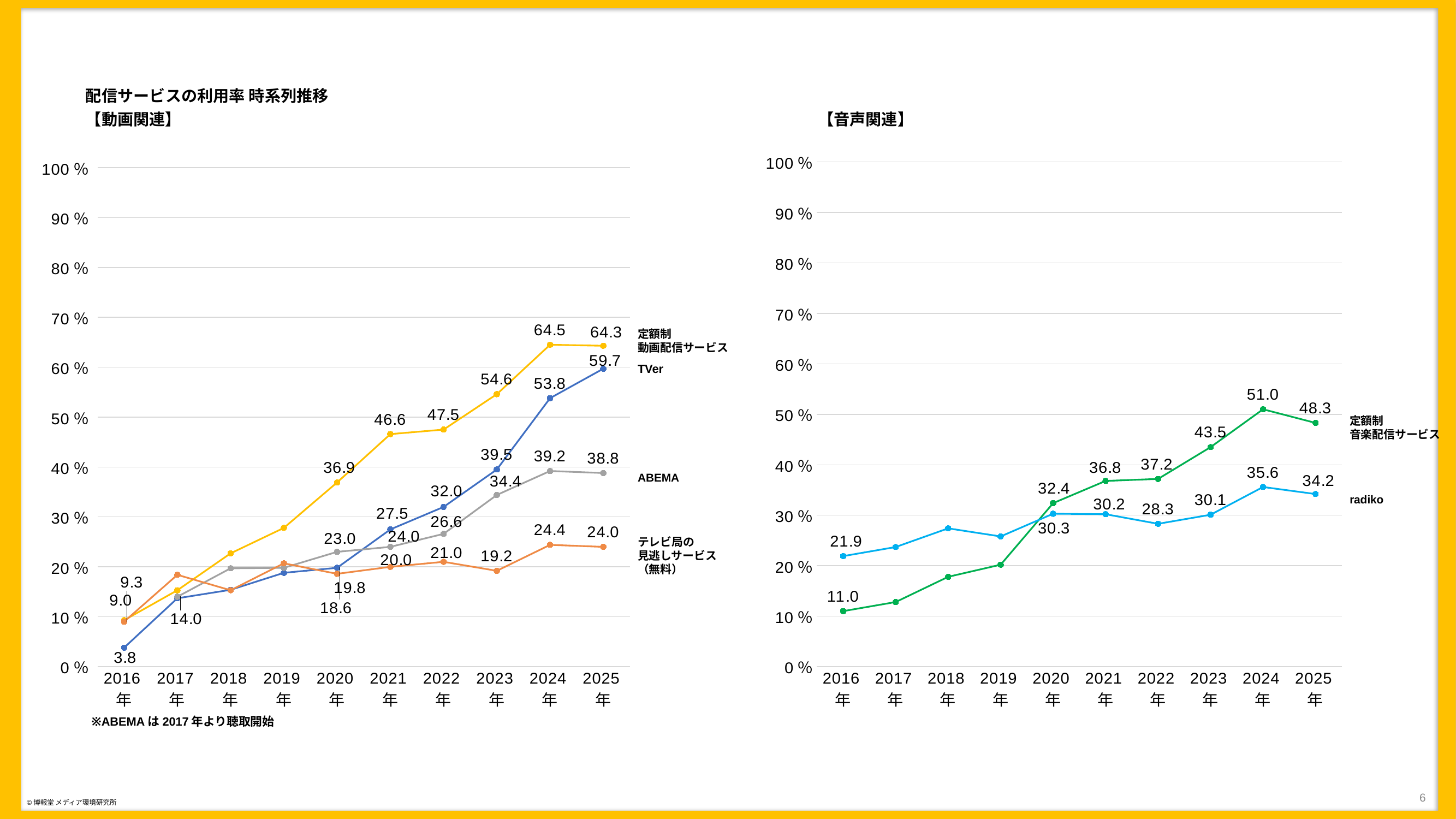

配信サービスの利用率 時系列推移
【音声関連】
【動画関連】

### Chart

| Category | 定額制動画配信サービス | TVer | ABEMA | テレビ局の見逃しサービス（無料） |
|---|---|---|---|---|
| 2016年 | 9.3 | 3.8 | None | 9.0 |
| 2017年 | 15.3 | 13.7 | 14.0 | 18.4 |
| 2018年 | 22.7 | 15.4 | 19.7 | 15.3 |
| 2019年 | 27.8 | 18.8 | 19.8 | 20.7 |
| 2020年 | 36.9 | 19.8 | 23.0 | 18.6 |
| 2021年 | 46.6 | 27.5 | 24.0 | 20.0 |
| 2022年 | 47.5 | 32.0 | 26.6 | 21.0 |
| 2023年 | 54.6 | 39.5 | 34.4 | 19.2 |
| 2024年 | 64.5 | 53.8 | 39.2 | 24.4 |
| 2025年 | 64.3 | 59.7 | 38.8 | 24.0 |
定額制
動画配信サービス
TVer
ABEMA
テレビ局の
見逃しサービス
（無料）

### Chart

| Category | 定額制音楽配信サービス | radiko |
|---|---|---|
| 2016年 | 11.0 | 21.9 |
| 2017年 | 12.8 | 23.7 |
| 2018年 | 17.8 | 27.4 |
| 2019年 | 20.2 | 25.8 |
| 2020年 | 32.4 | 30.3 |
| 2021年 | 36.8 | 30.2 |
| 2022年 | 37.2 | 28.3 |
| 2023年 | 43.5 | 30.1 |
| 2024年 | 51.0 | 35.6 |
| 2025年 | 48.3 | 34.2 |
定額制
音楽配信サービス
radiko
※ABEMAは2017年より聴取開始
6